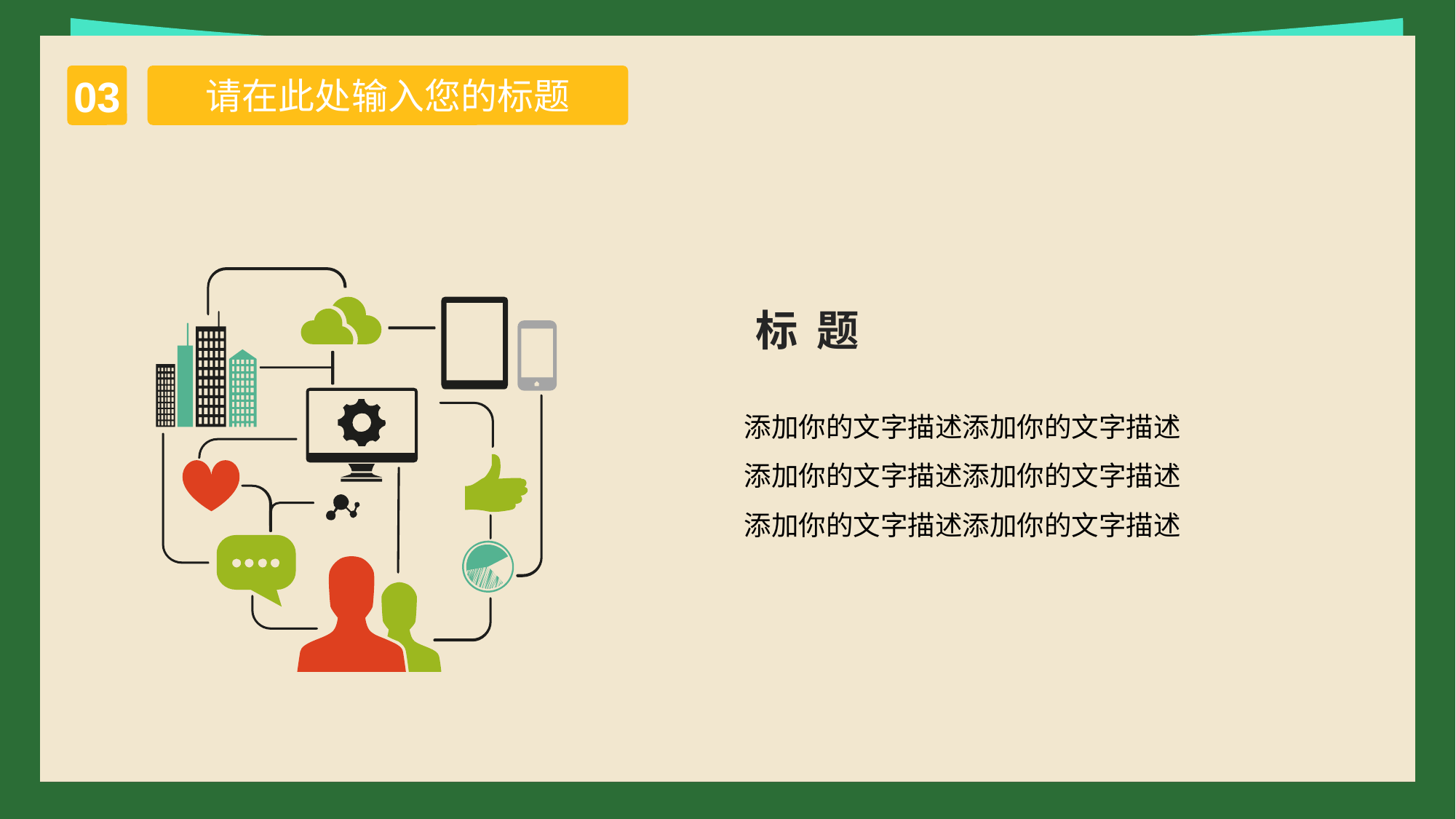

03
请在此处输入您的标题

标  题
添加你的文字描述添加你的文字描述
添加你的文字描述添加你的文字描述
添加你的文字描述添加你的文字描述